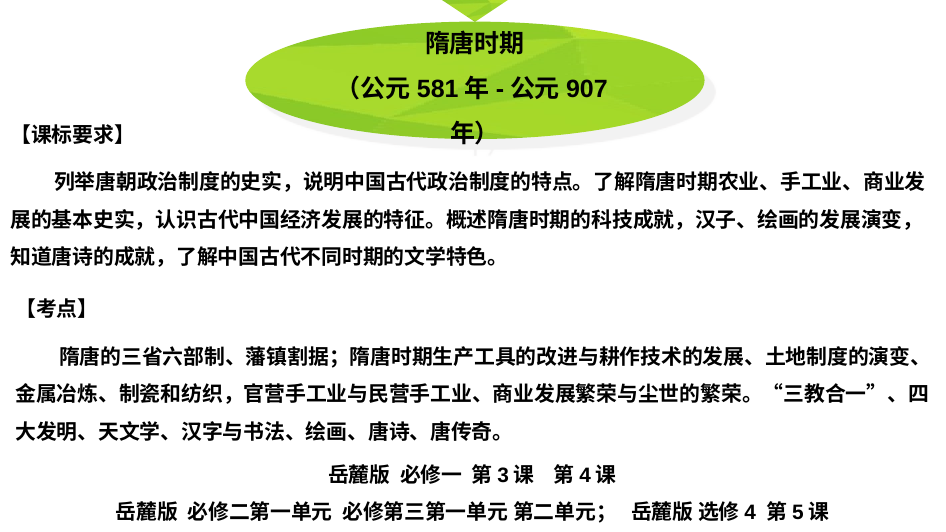

隋唐时期
（公元581年-公元907年）
【课标要求】
列举唐朝政治制度的史实，说明中国古代政治制度的特点。了解隋唐时期农业、手工业、商业发展的基本史实，认识古代中国经济发展的特征。概述隋唐时期的科技成就，汉子、绘画的发展演变，知道唐诗的成就，了解中国古代不同时期的文学特色。

【考点】
隋唐的三省六部制、藩镇割据；隋唐时期生产工具的改进与耕作技术的发展、土地制度的演变、金属冶炼、制瓷和纺织，官营手工业与民营手工业、商业发展繁荣与尘世的繁荣。“三教合一”、四大发明、天文学、汉字与书法、绘画、唐诗、唐传奇。
岳麓版  必修一  第3课    第4课
岳麓版  必修二第一单元  必修第三第一单元 第二单元；   岳麓版 选修4 第5课